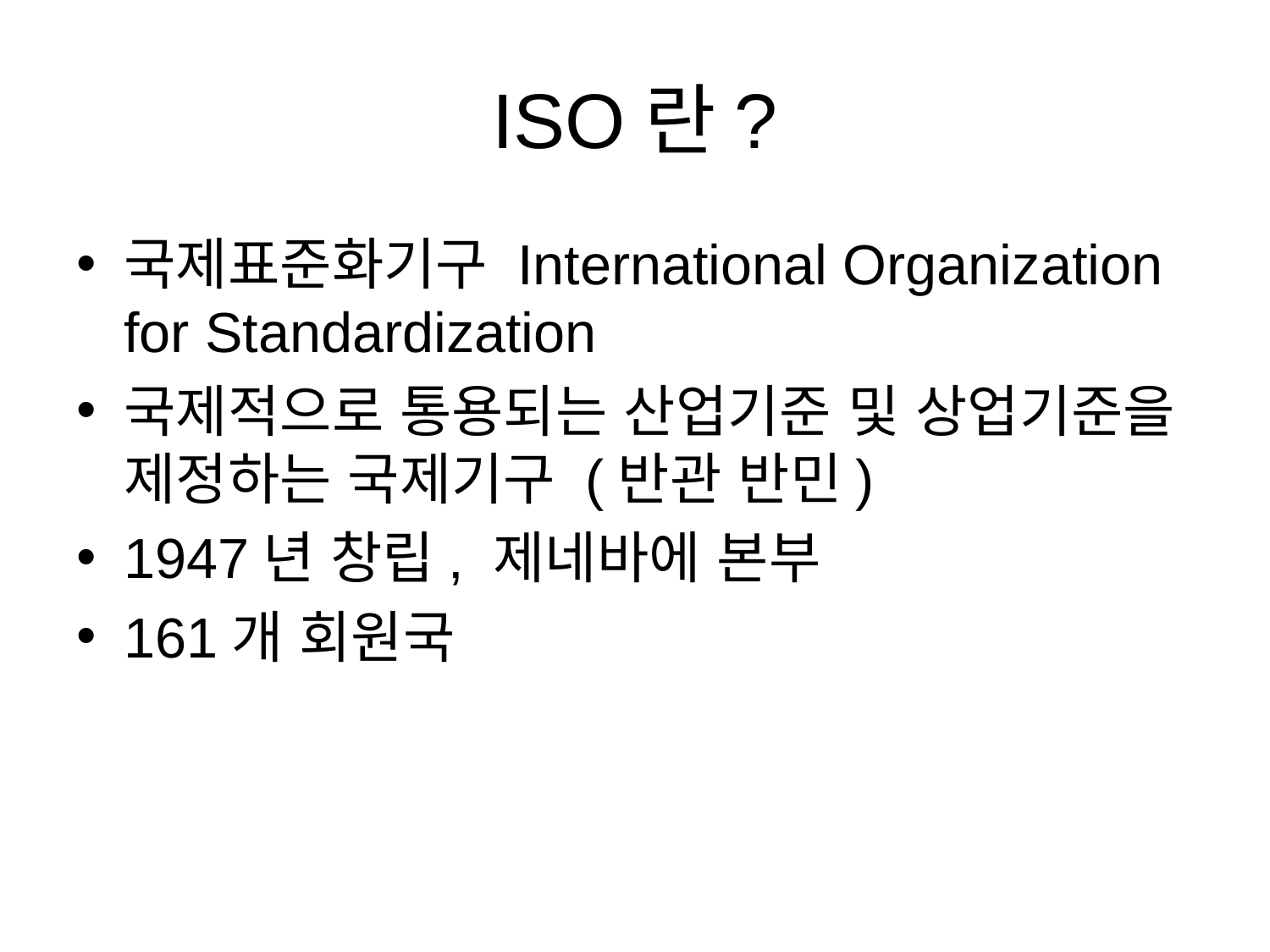

# ISO란?
국제표준화기구 International Organization for Standardization
국제적으로 통용되는 산업기준 및 상업기준을 제정하는 국제기구 (반관 반민)
1947년 창립, 제네바에 본부
161개 회원국